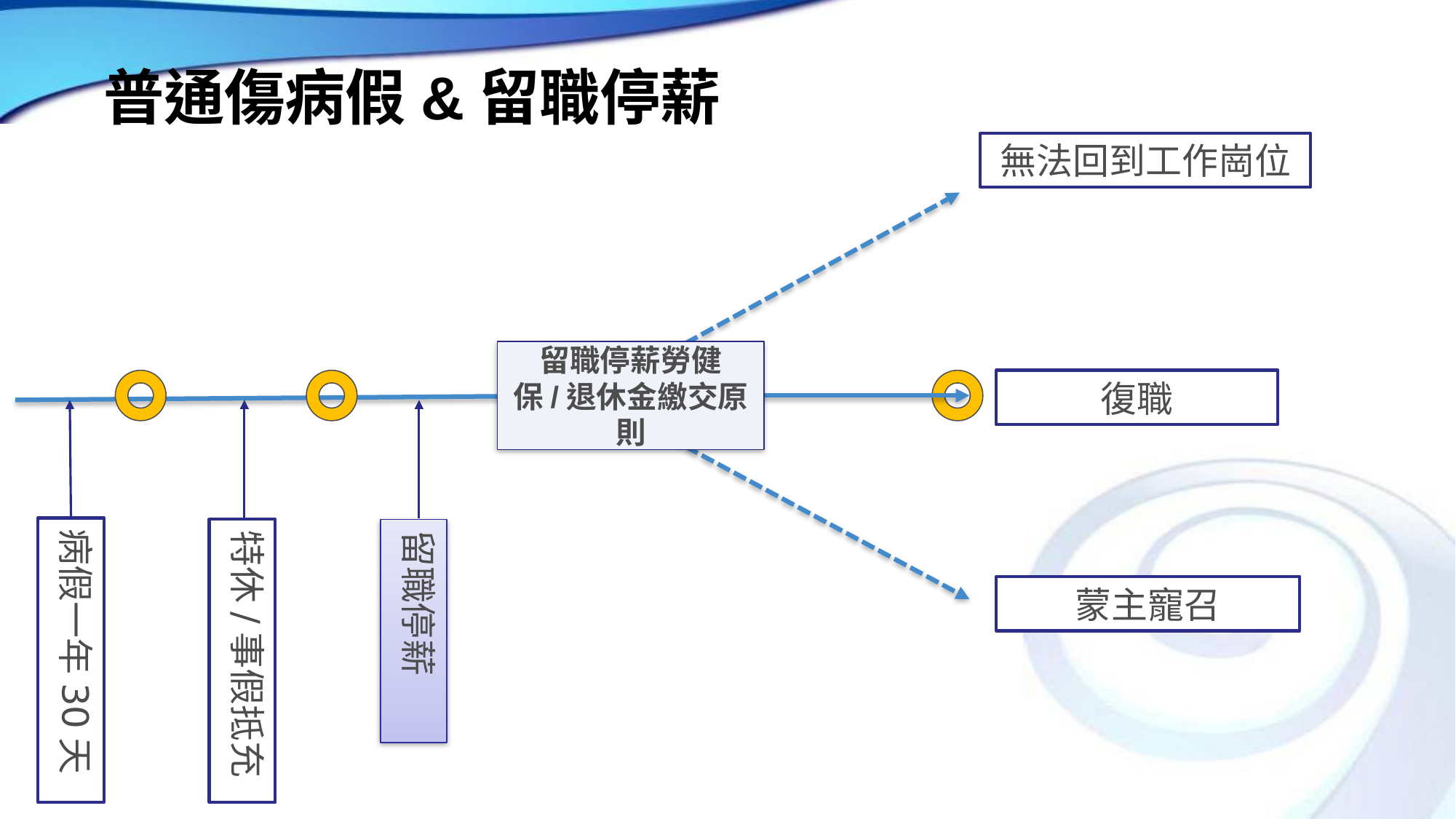

# 普通傷病假&留職停薪
無法回到工作崗位
留職停薪勞健保/退休金繳交原則

復職

病假一年30天
特休/事假抵充
留職停薪
蒙主寵召